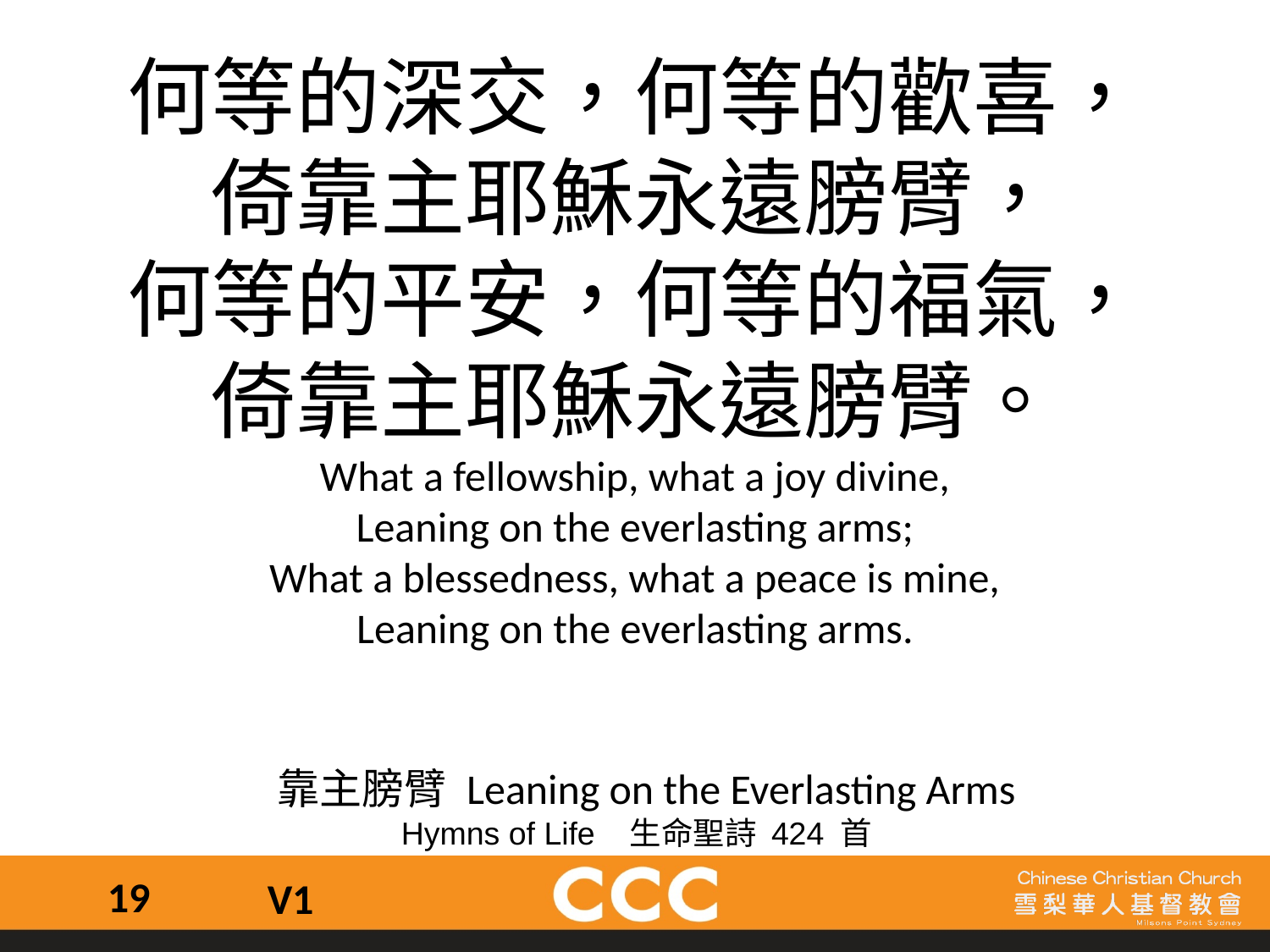

何等的深交，何等的歡喜，
倚靠主耶穌永遠膀臂，
何等的平安，何等的福氣，
倚靠主耶穌永遠膀臂。
What a fellowship, what a joy divine,
Leaning on the everlasting arms;
What a blessedness, what a peace is mine,
Leaning on the everlasting arms.
 靠主膀臂 Leaning on the Everlasting Arms
Hymns of Life   生命聖詩 424 首
19
V1